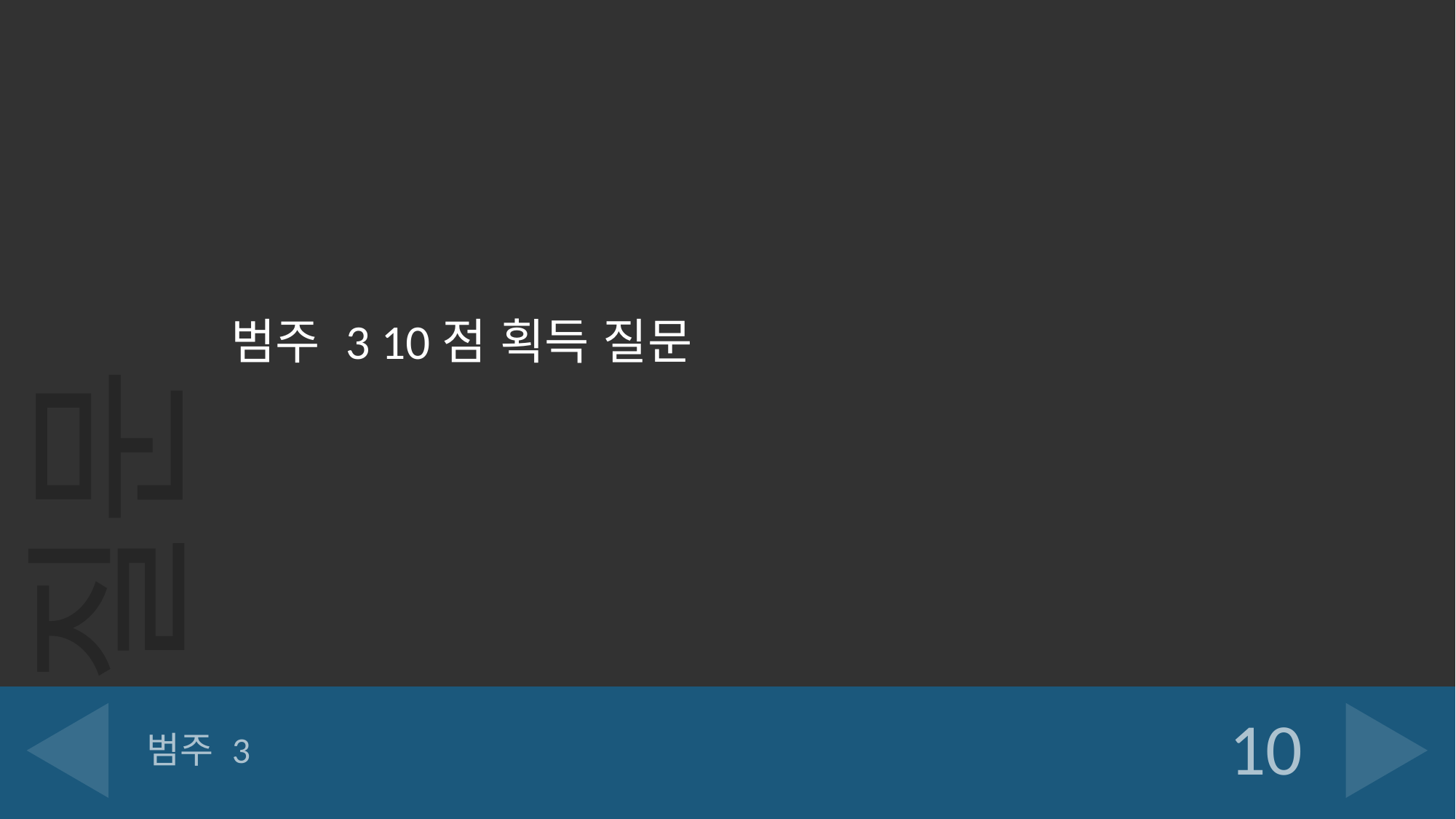

범주 3 10점 획득 질문
# 범주 3
10